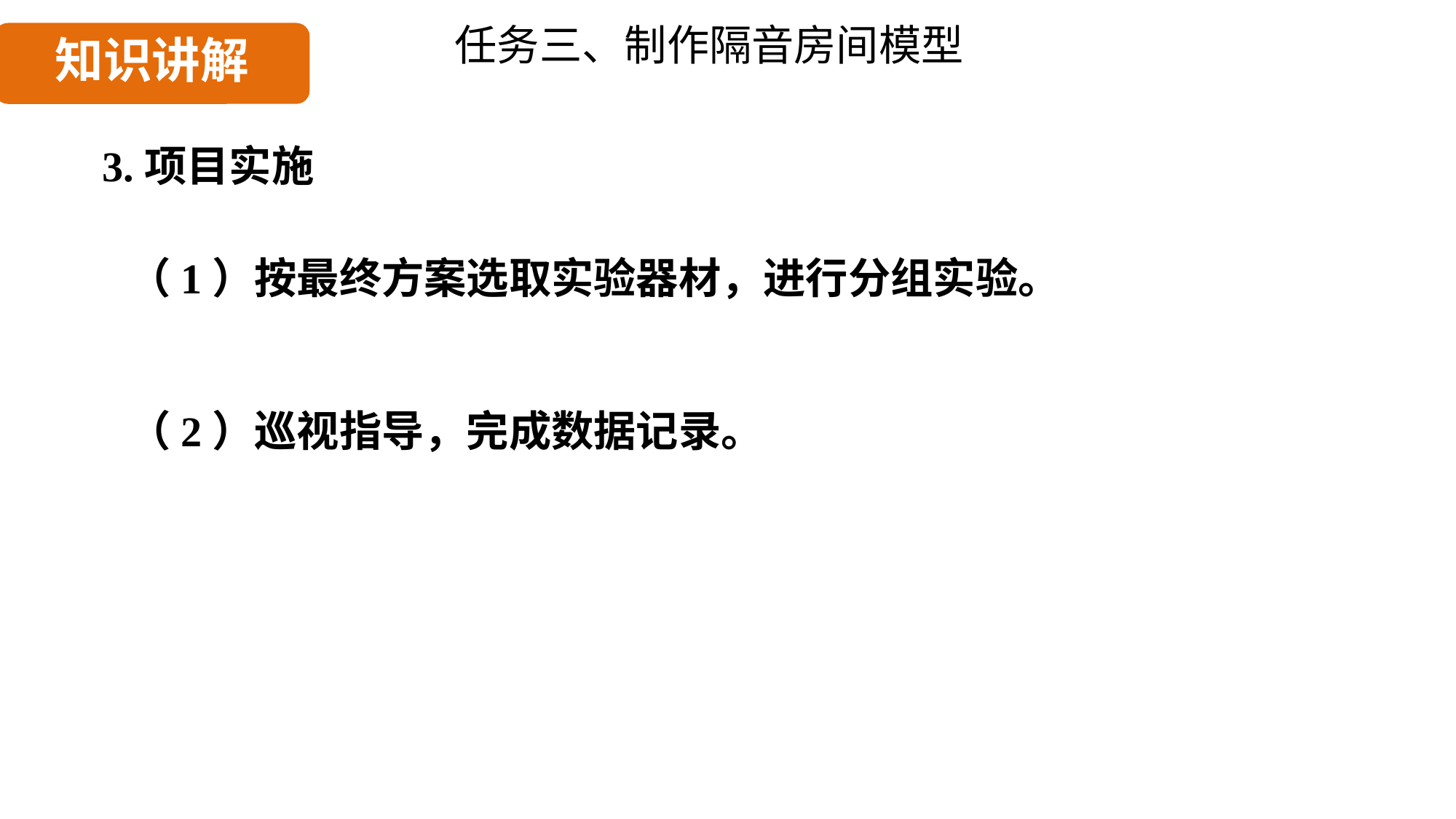

任务三、制作隔音房间模型
3.项目实施
（1）按最终方案选取实验器材，进行分组实验。

（2）巡视指导，完成数据记录。